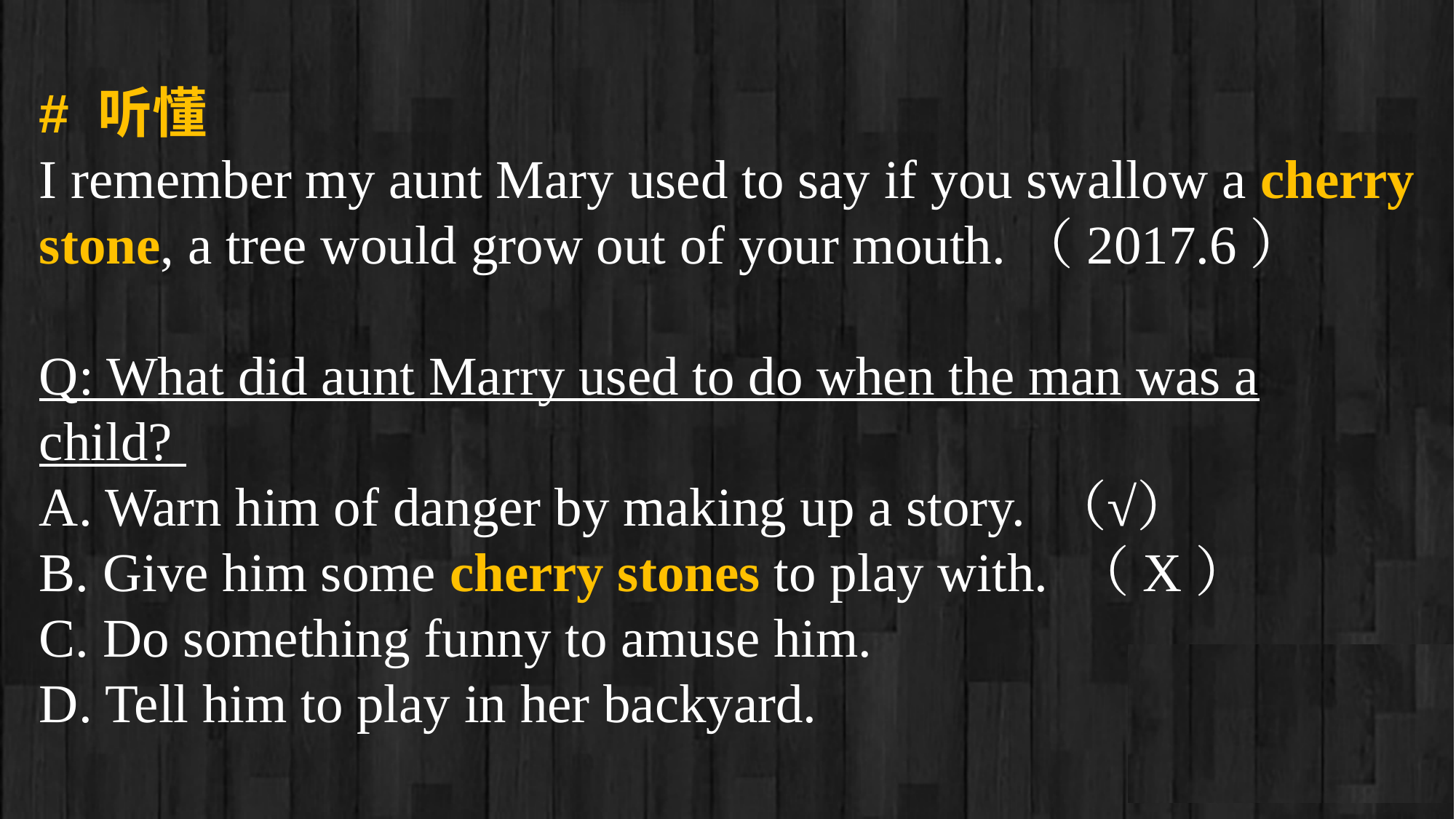

# 听懂
I remember my aunt Mary used to say if you swallow a cherry stone, a tree would grow out of your mouth.（2017.6）

Q: What did aunt Marry used to do when the man was a child?
A. Warn him of danger by making up a story. （√）
B. Give him some cherry stones to play with. （X）
C. Do something funny to amuse him.
D. Tell him to play in her backyard.